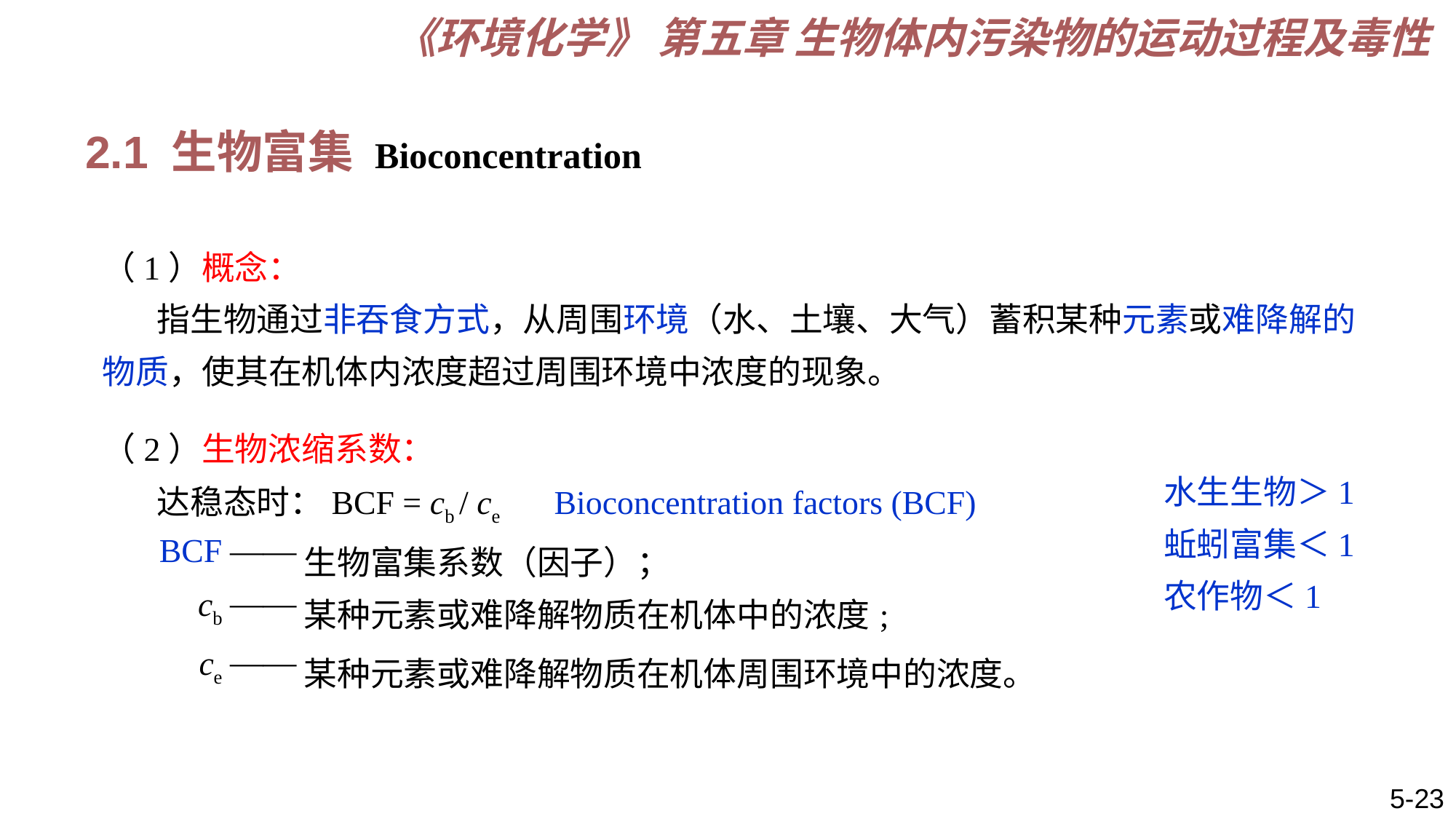

《环境化学》 第五章 生物体内污染物的运动过程及毒性
2.1 生物富集 Bioconcentration
（1）概念：
指生物通过非吞食方式，从周围环境（水、土壤、大气）蓄积某种元素或难降解的物质，使其在机体内浓度超过周围环境中浓度的现象。
（2）生物浓缩系数：
达稳态时：BCF = cb / ce           Bioconcentration factors (BCF)

水生生物＞1
蚯蚓富集＜1
农作物＜1
| BCF | —— | 生物富集系数（因子）； |
| --- | --- | --- |
| cb | —— | 某种元素或难降解物质在机体中的浓度; |
| ce | —— | 某种元素或难降解物质在机体周围环境中的浓度。 |
5-23